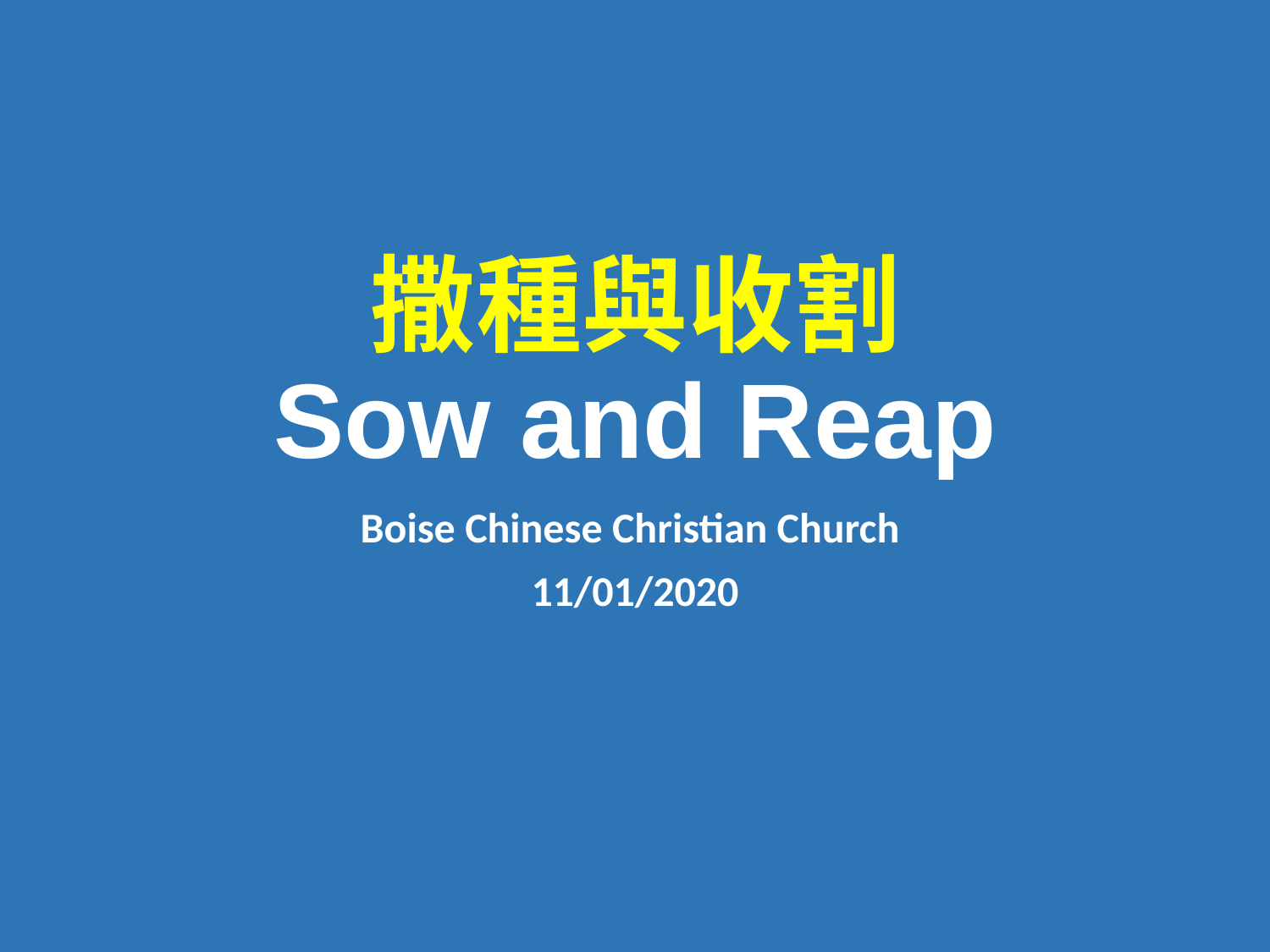

# 撒種與收割 Sow and Reap
Boise Chinese Christian Church
11/01/2020